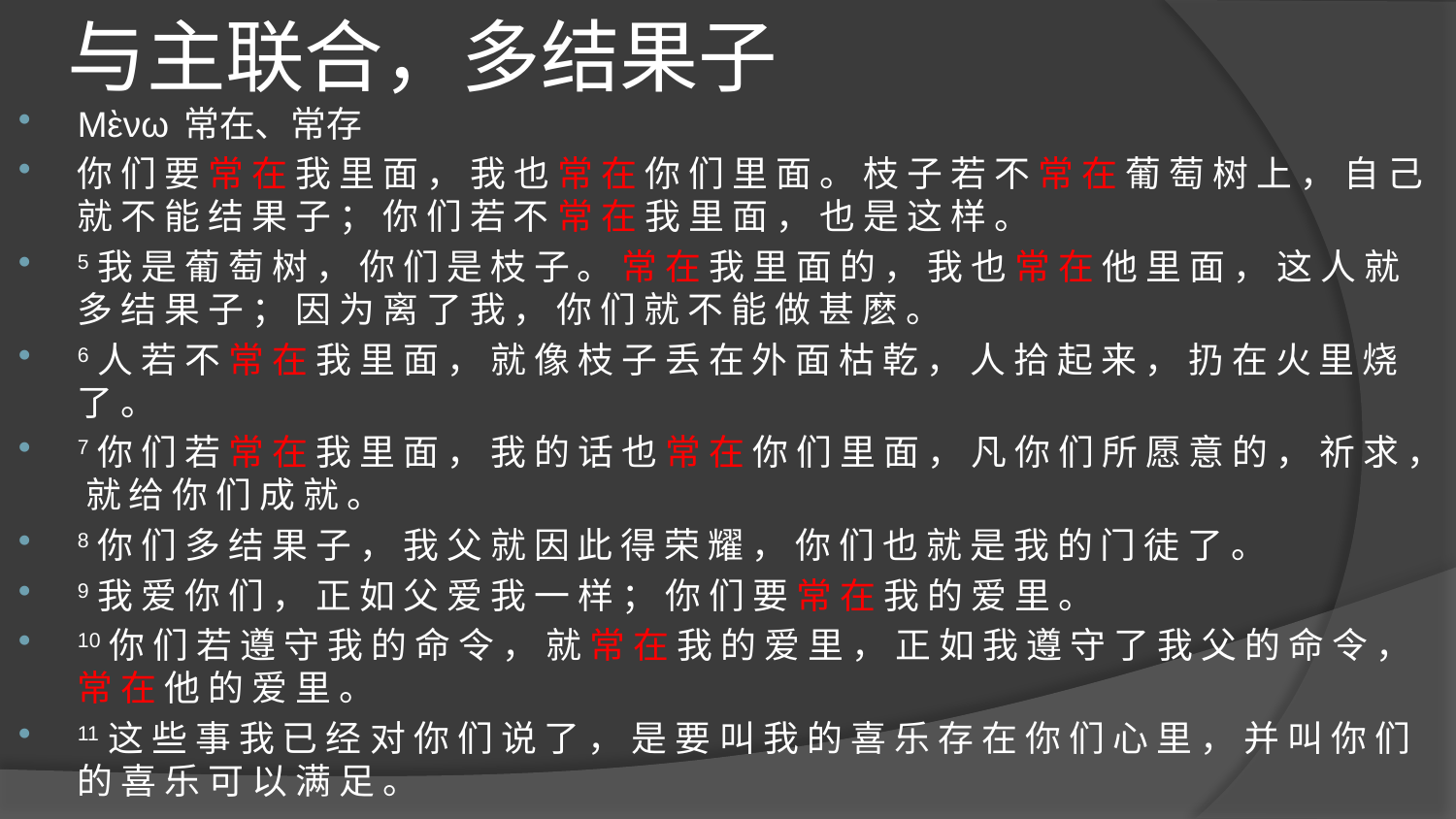

# 与主联合，多结果子
Μὲνω 常在、常存
你 们 要 常 在 我 里 面 ， 我 也 常 在 你 们 里 面 。 枝 子 若 不 常 在 葡 萄 树 上 ， 自 己 就 不 能 结 果 子 ； 你 们 若 不 常 在 我 里 面 ， 也 是 这 样 。
5 我 是 葡 萄 树 ， 你 们 是 枝 子 。 常 在 我 里 面 的 ， 我 也 常 在 他 里 面 ， 这 人 就 多 结 果 子 ； 因 为 离 了 我 ， 你 们 就 不 能 做 甚 麽 。
6 人 若 不 常 在 我 里 面 ， 就 像 枝 子 丢 在 外 面 枯 乾 ， 人 拾 起 来 ， 扔 在 火 里 烧 了 。
7 你 们 若 常 在 我 里 面 ， 我 的 话 也 常 在 你 们 里 面 ， 凡 你 们 所 愿 意 的 ， 祈 求 ， 就 给 你 们 成 就 。
8 你 们 多 结 果 子 ， 我 父 就 因 此 得 荣 耀 ， 你 们 也 就 是 我 的 门 徒 了 。
9 我 爱 你 们 ， 正 如 父 爱 我 一 样 ； 你 们 要 常 在 我 的 爱 里 。
10 你 们 若 遵 守 我 的 命 令 ， 就 常 在 我 的 爱 里 ， 正 如 我 遵 守 了 我 父 的 命 令 ， 常 在 他 的 爱 里 。
11 这 些 事 我 已 经 对 你 们 说 了 ， 是 要 叫 我 的 喜 乐 存 在 你 们 心 里 ， 并 叫 你 们 的 喜 乐 可 以 满 足 。